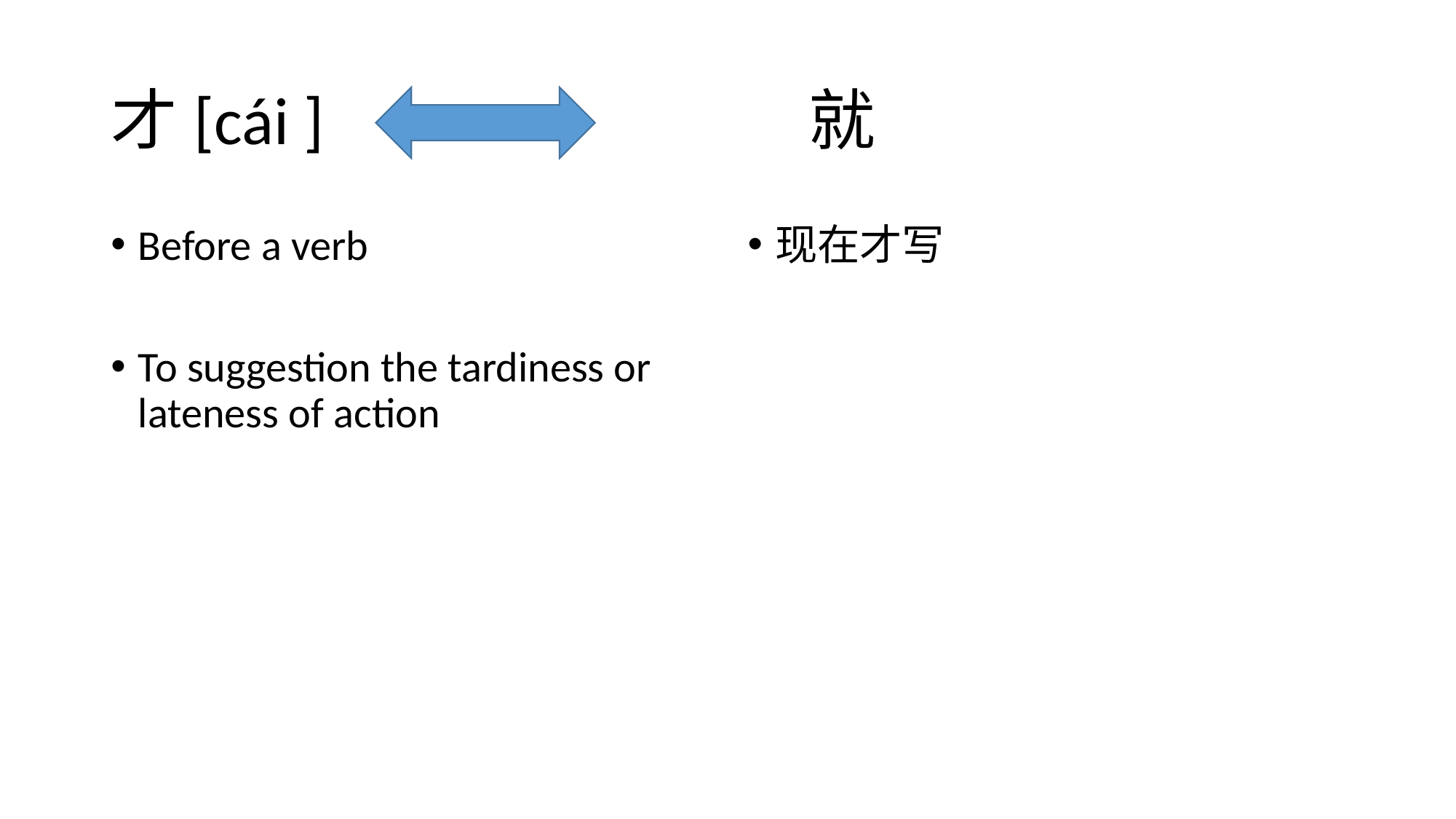

# 才[cái ]                               就

Before a verb

To suggestion the tardiness or lateness of action

现在才写